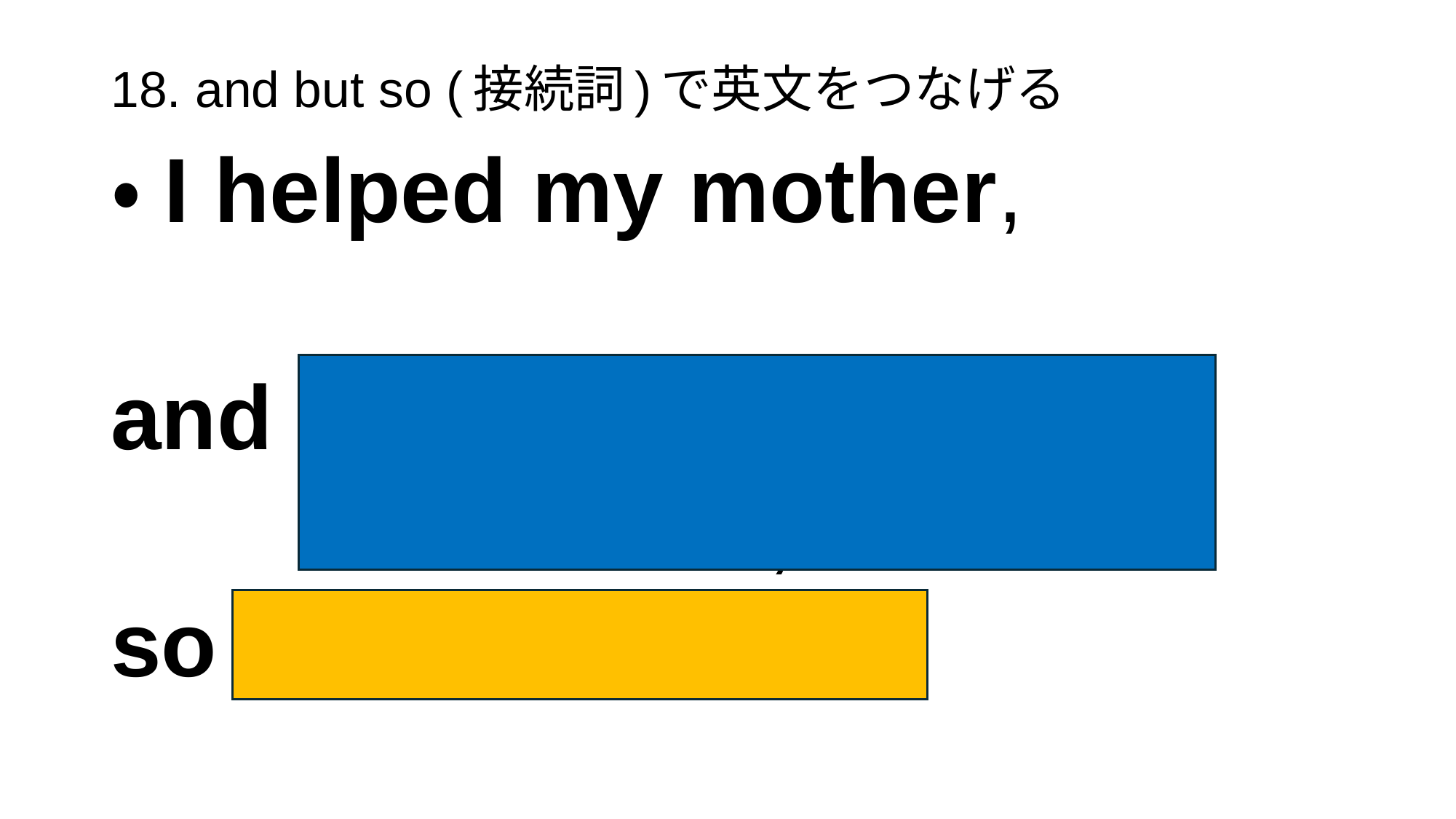

# 18. and but so (接続詞)で英文をつなげる
・I helped my mother,

and (I) washed the dishes
        after dinner,
so she was happy.